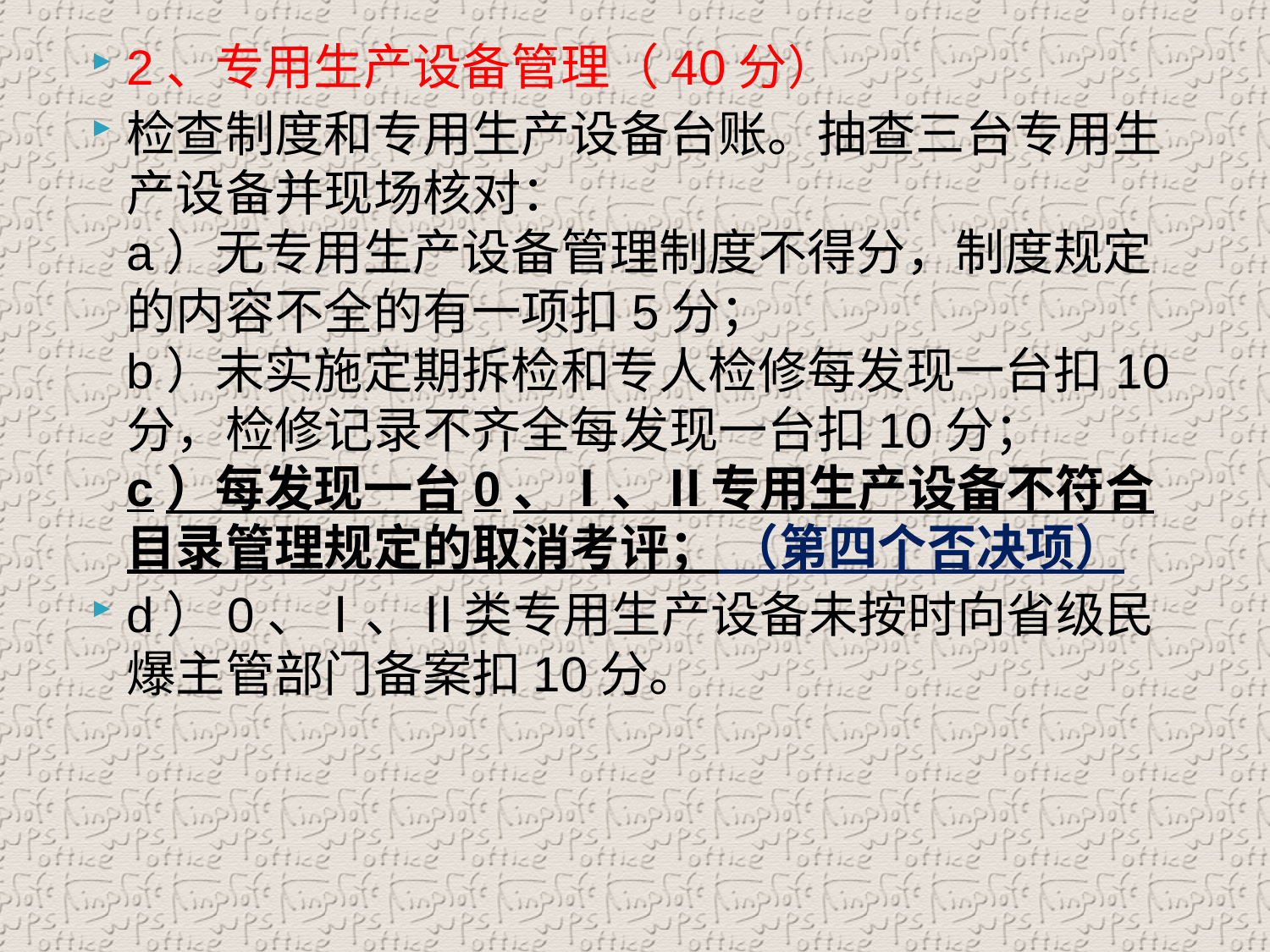

2、专用生产设备管理（40分）
检查制度和专用生产设备台账。抽查三台专用生产设备并现场核对：
a）无专用生产设备管理制度不得分，制度规定的内容不全的有一项扣5分；
b）未实施定期拆检和专人检修每发现一台扣10分，检修记录不齐全每发现一台扣10分；
c）每发现一台0、Ⅰ、Ⅱ专用生产设备不符合目录管理规定的取消考评； （第四个否决项）
d）0、Ⅰ、Ⅱ类专用生产设备未按时向省级民爆主管部门备案扣10分。